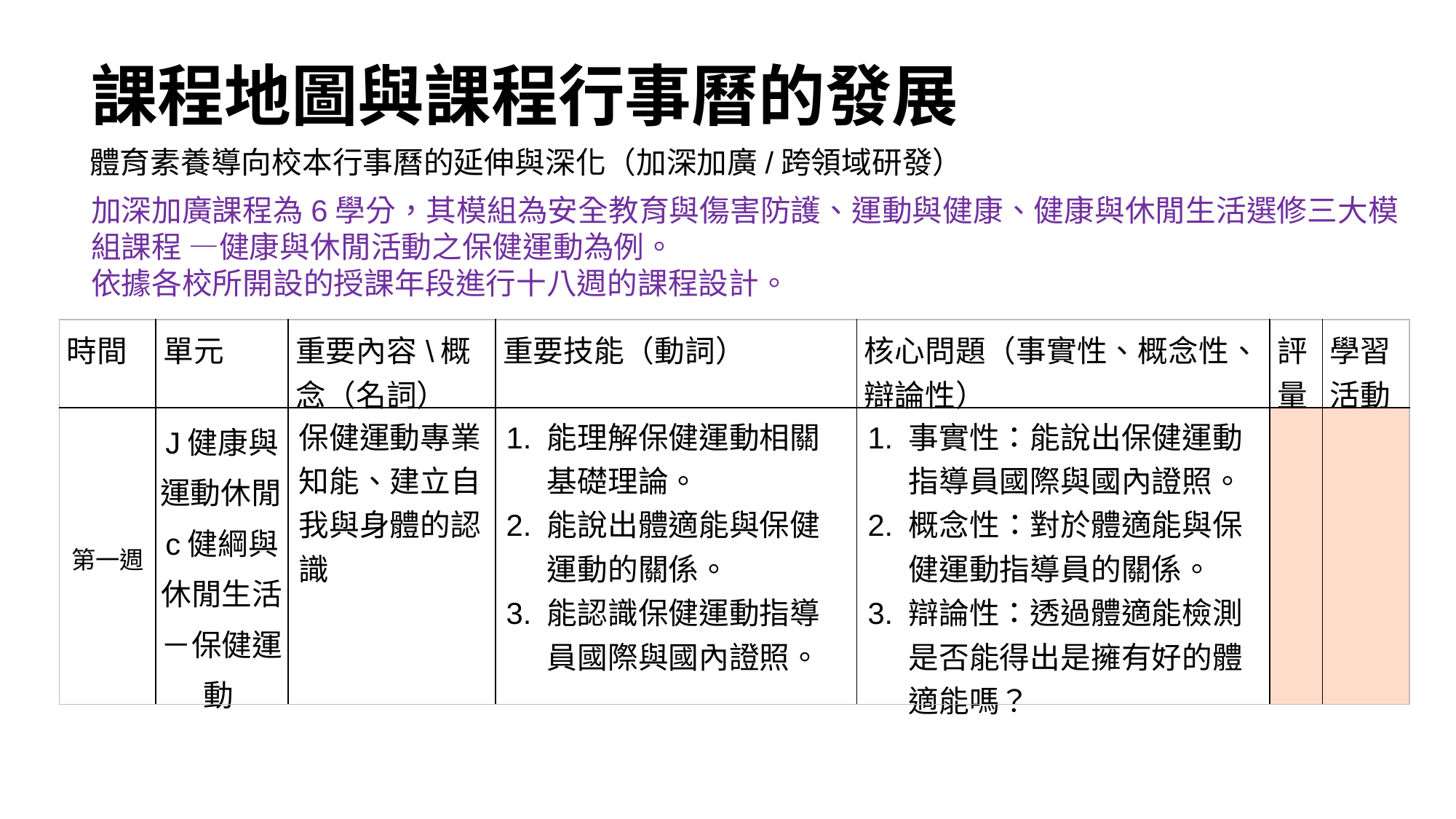

課程地圖與課程行事曆的發展
體育素養導向校本行事曆的延伸與深化（加深加廣/跨領域研發）
加深加廣課程為6學分，其模組為安全教育與傷害防護、運動與健康、健康與休閒生活選修三大模組課程 —健康與休閒活動之保健運動為例。
依據各校所開設的授課年段進行十八週的課程設計。
| 時間 | 單元 | 重要內容\概念（名詞） | 重要技能（動詞） | 核心問題（事實性、概念性、辯論性） | 評量 | 學習活動 |
| --- | --- | --- | --- | --- | --- | --- |
| 第一週 | J健康與運動休閒c健綱與休閒生活－保健運動 | 保健運動專業知能、建立自我與身體的認識 | 能理解保健運動相關基礎理論。 能說出體適能與保健運動的關係。 能認識保健運動指導員國際與國內證照。 | 事實性：能說出保健運動指導員國際與國內證照。 概念性：對於體適能與保健運動指導員的關係。 辯論性：透過體適能檢測是否能得出是擁有好的體適能嗎？ |  |  |